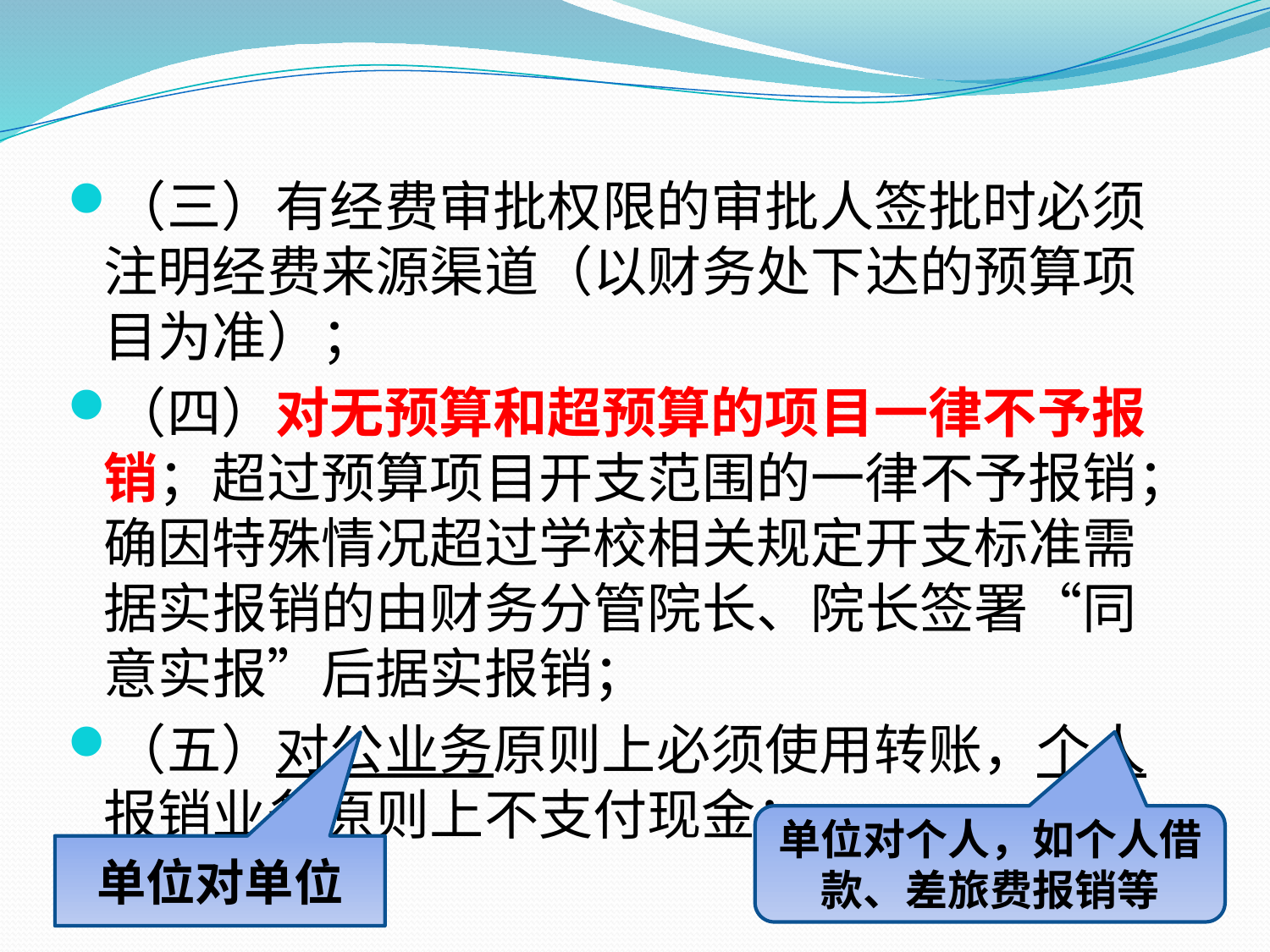

（三）有经费审批权限的审批人签批时必须注明经费来源渠道（以财务处下达的预算项目为准）；
（四）对无预算和超预算的项目一律不予报销；超过预算项目开支范围的一律不予报销；确因特殊情况超过学校相关规定开支标准需据实报销的由财务分管院长、院长签署“同意实报”后据实报销；
（五）对公业务原则上必须使用转账，个人报销业务原则上不支付现金；

单位对个人，如个人借款、差旅费报销等
单位对单位